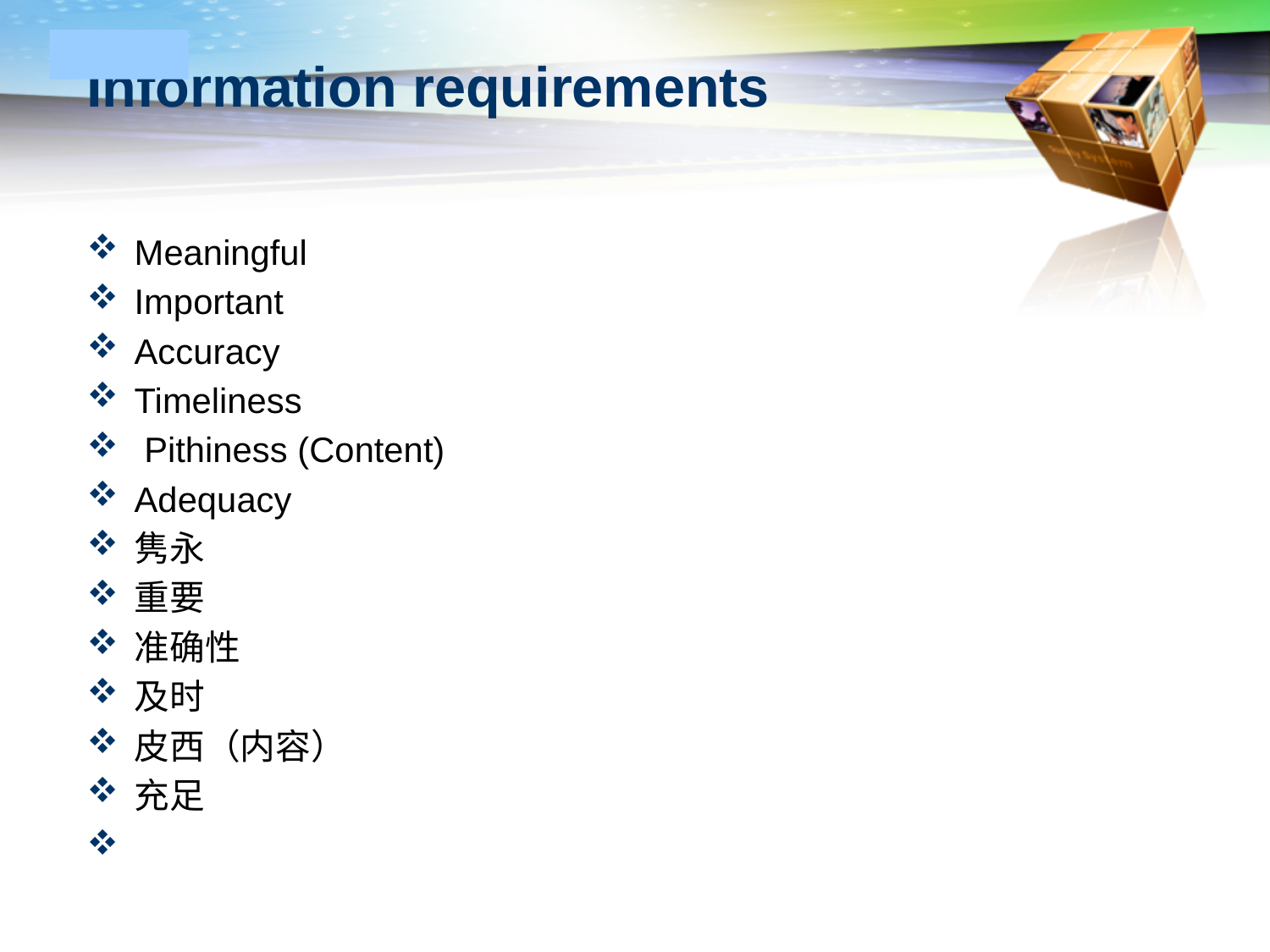

# Information requirements

Meaningful
Important
Accuracy
Timeliness
 Pithiness (Content)
Adequacy
隽永
重要
准确性
及时
皮西（内容）
充足